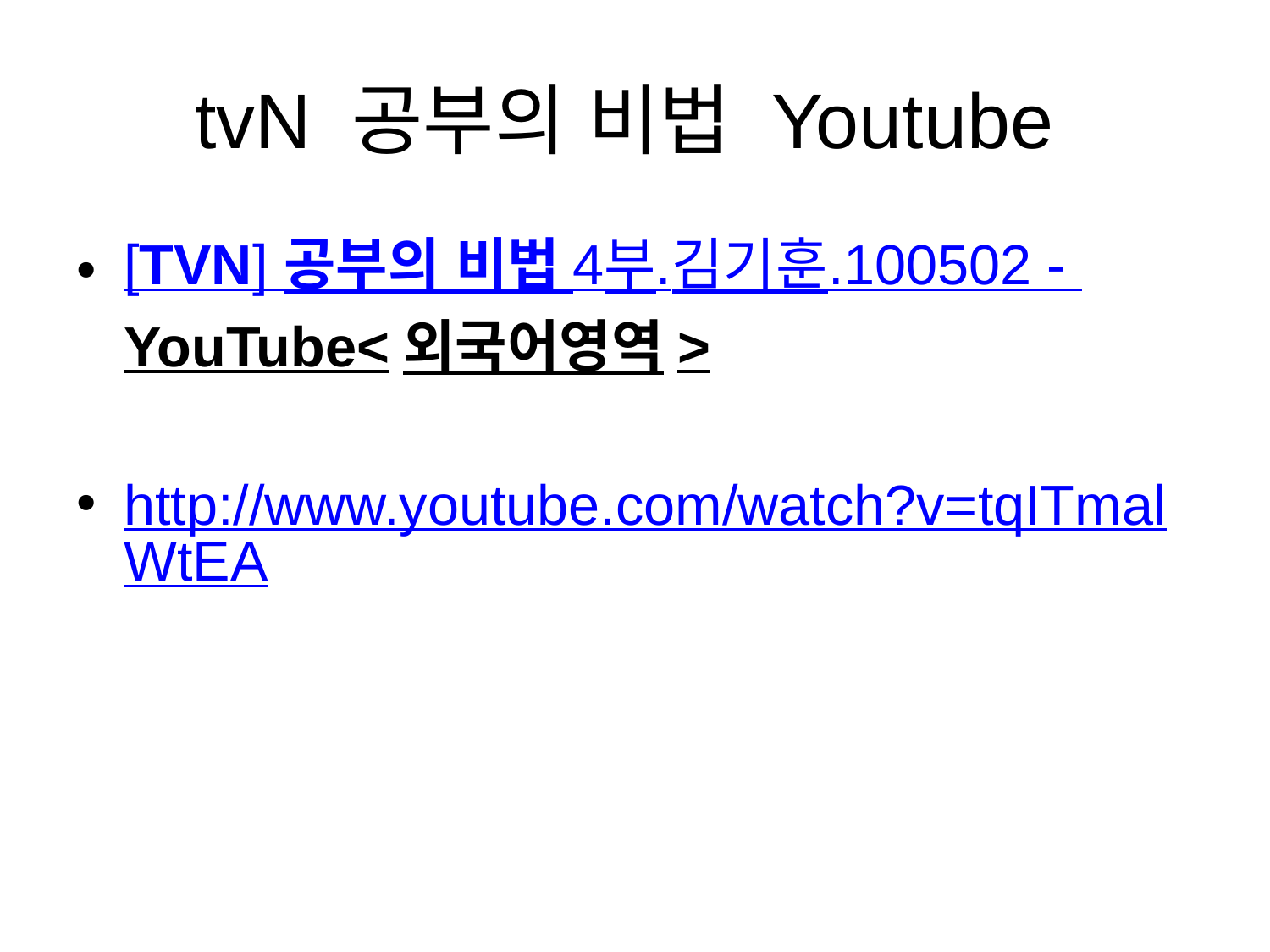

# tvN 공부의 비법 Youtube
[TVN] 공부의 비법 4부.김기훈.100502 - YouTube<외국어영역>

http://www.youtube.com/watch?v=tqITmalWtEA